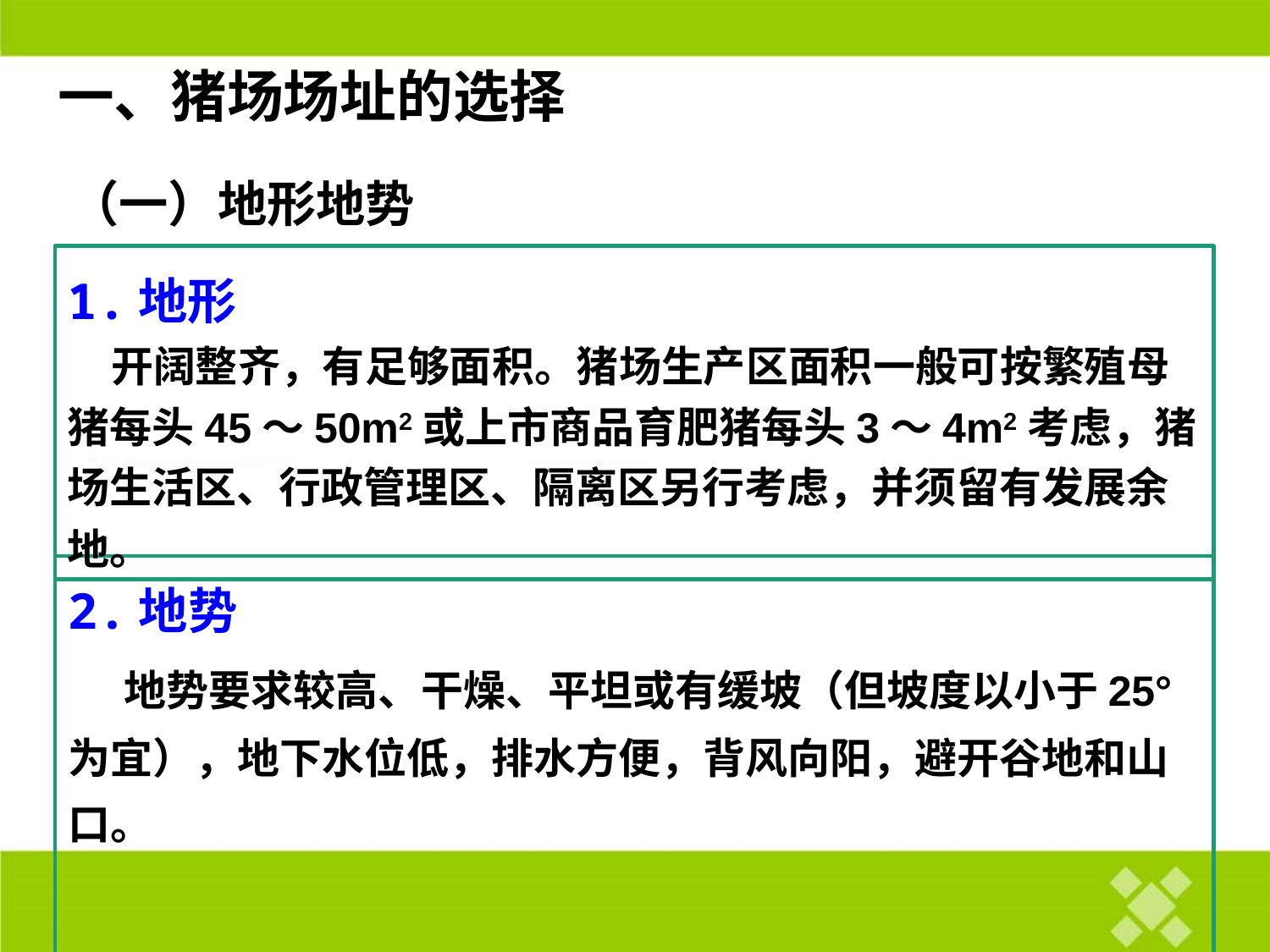

# 一、猪场场址的选择
（一）地形地势
1.地形
     开阔整齐，有足够面积。猪场生产区面积一般可按繁殖母猪每头45～50m2或上市商品育肥猪每头3～4m2考虑，猪场生活区、行政管理区、隔离区另行考虑，并须留有发展余地。
2.地势
    地势要求较高、干燥、平坦或有缓坡（但坡度以小于25°为宜），地下水位低，排水方便，背风向阳，避开谷地和山口。